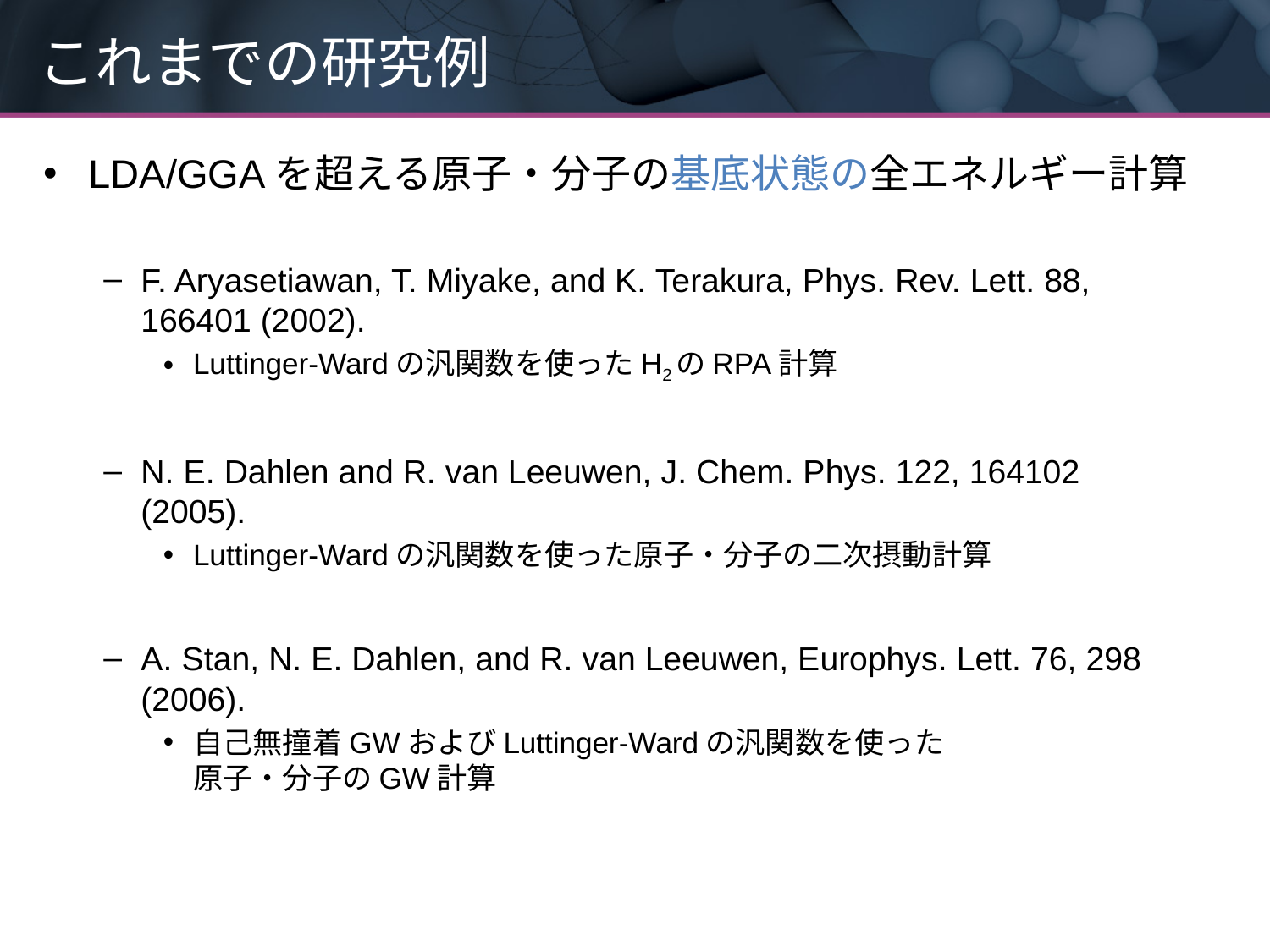

# これまでの研究例
LDA/GGAを超える原子・分子の基底状態の全エネルギー計算

F. Aryasetiawan, T. Miyake, and K. Terakura, Phys. Rev. Lett. 88, 166401 (2002).
Luttinger-Wardの汎関数を使ったH2のRPA計算

N. E. Dahlen and R. van Leeuwen, J. Chem. Phys. 122, 164102 (2005).
Luttinger-Wardの汎関数を使った原子・分子の二次摂動計算

A. Stan, N. E. Dahlen, and R. van Leeuwen, Europhys. Lett. 76, 298 (2006).
自己無撞着GWおよびLuttinger-Wardの汎関数を使った
原子・分子のGW計算